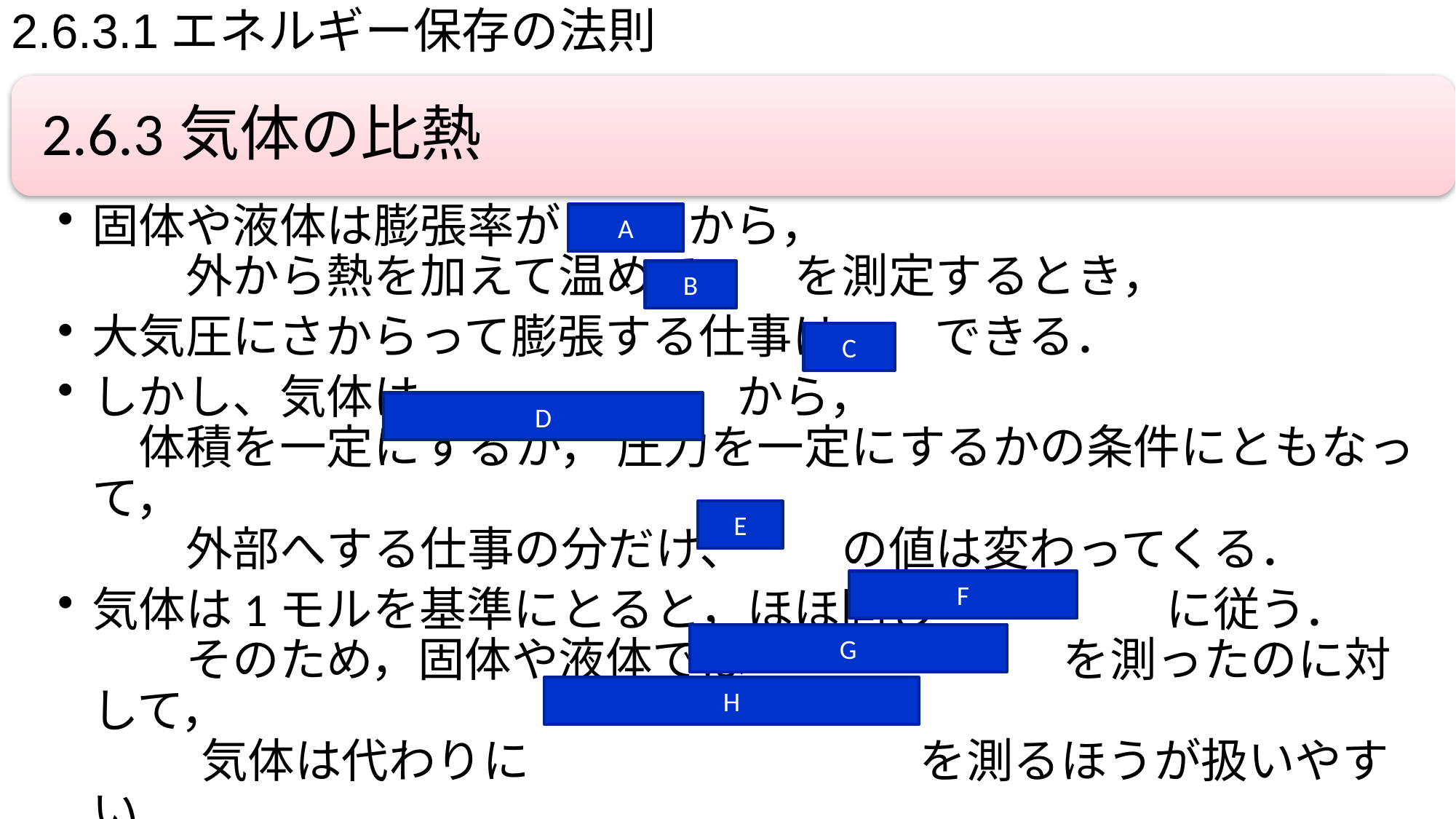

# 2.6.3.1エネルギー保存の法則
2.6.3気体の比熱
固体や液体は膨張率が            から，
　　外から熱を加えて温めて         を測定するとき，
大気圧にさからって膨張する仕事は         できる．
しかし、気体は                              から，
　体積を一定にするか， 圧力を一定にするかの条件にともなって，
　　外部へする仕事の分だけ、         の値は変わってくる．
気体は1モルを基準にとると，ほほ同じ                      に従う．
　　そのため，固体や液体では                              を測ったのに対して，
	気体は代わりに                                     を測るほうが扱いやすい
A

B
C
D
E
F
G
H